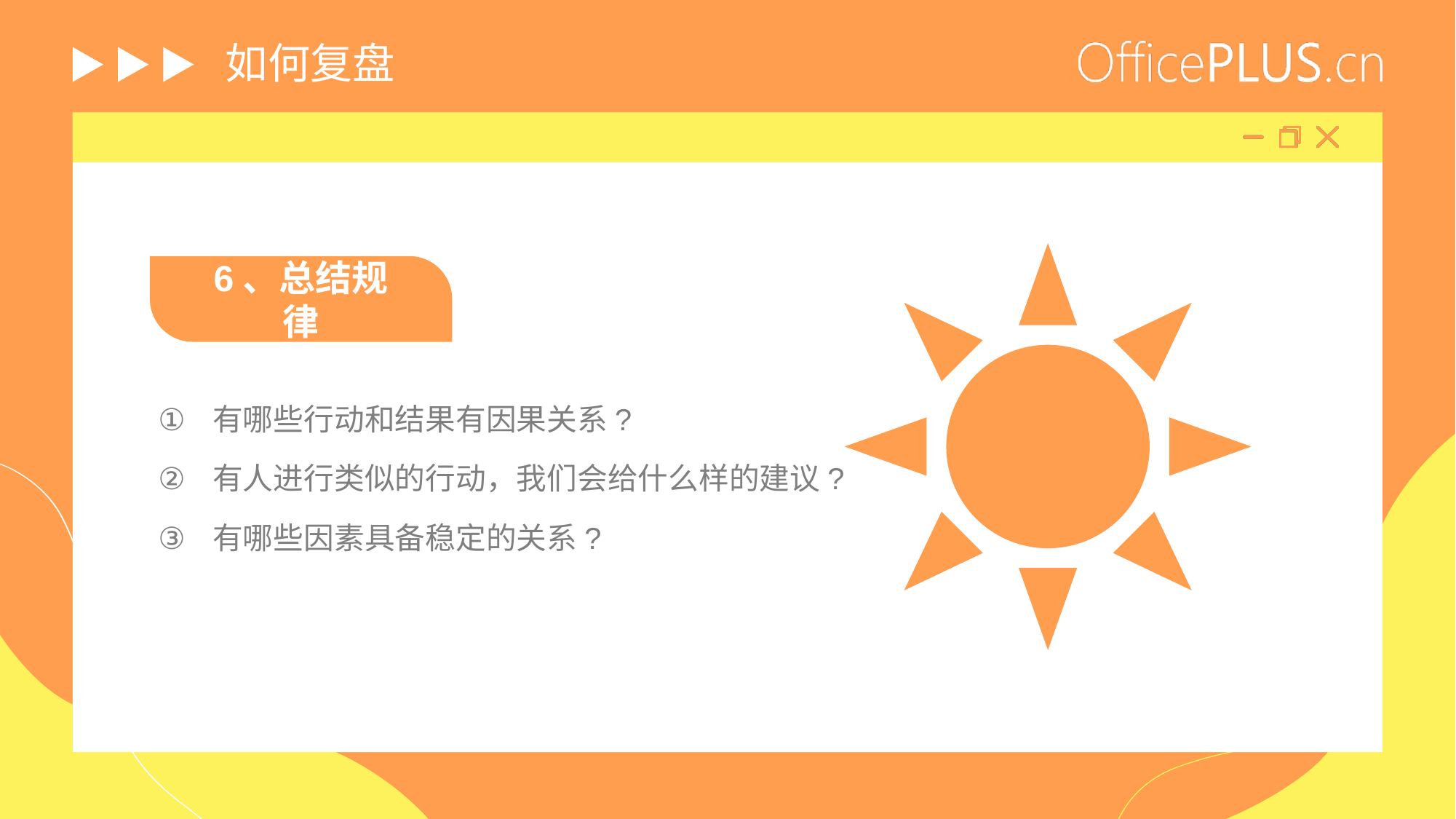

# 如何复盘

6、总结规律
有哪些行动和结果有因果关系?
有人进行类似的行动，我们会给什么样的建议?
有哪些因素具备稳定的关系?